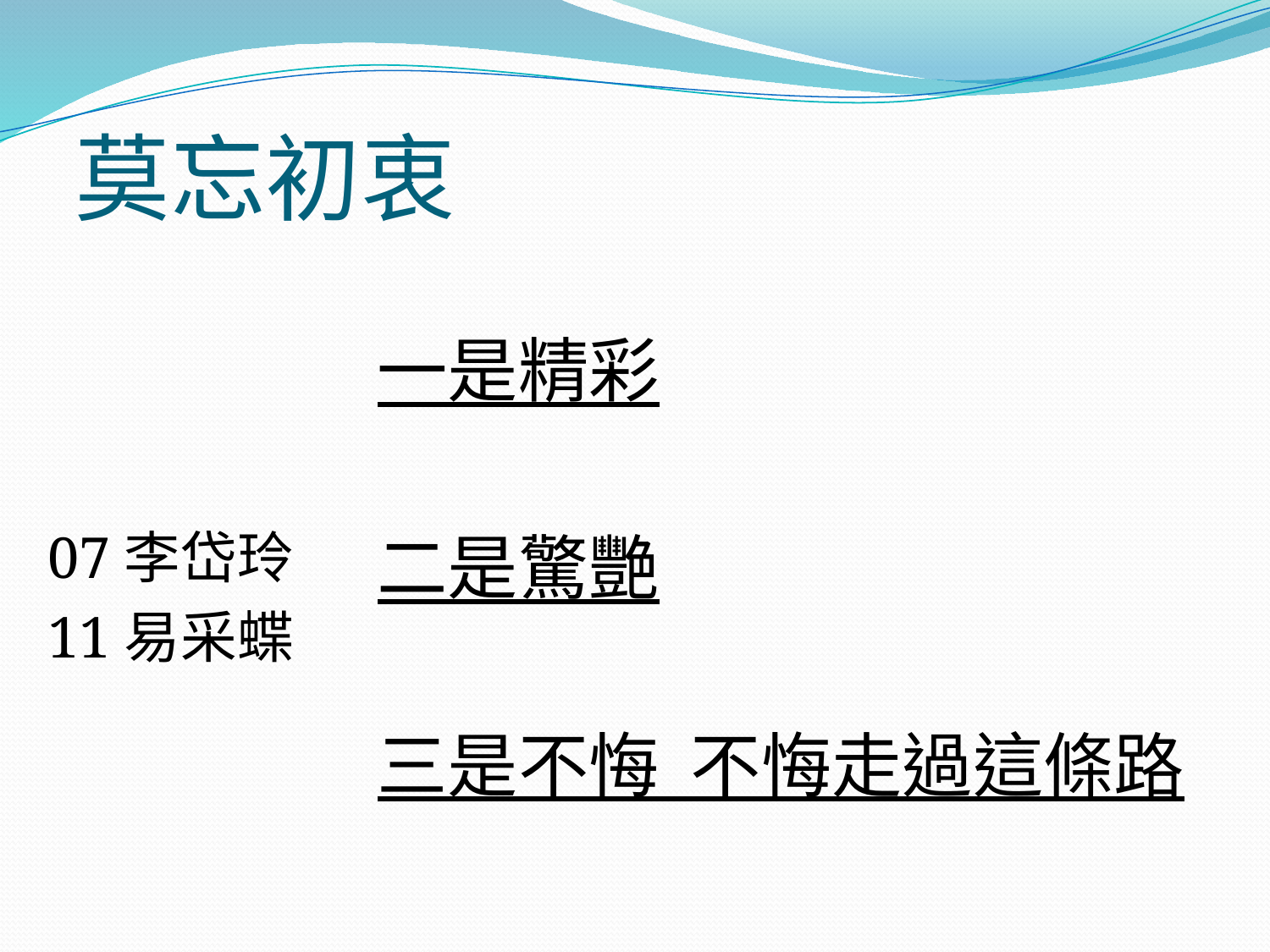

# 莫忘初衷
一是精彩

二是驚艷

三是不悔  不悔走過這條路
07李岱玲
11易采蝶